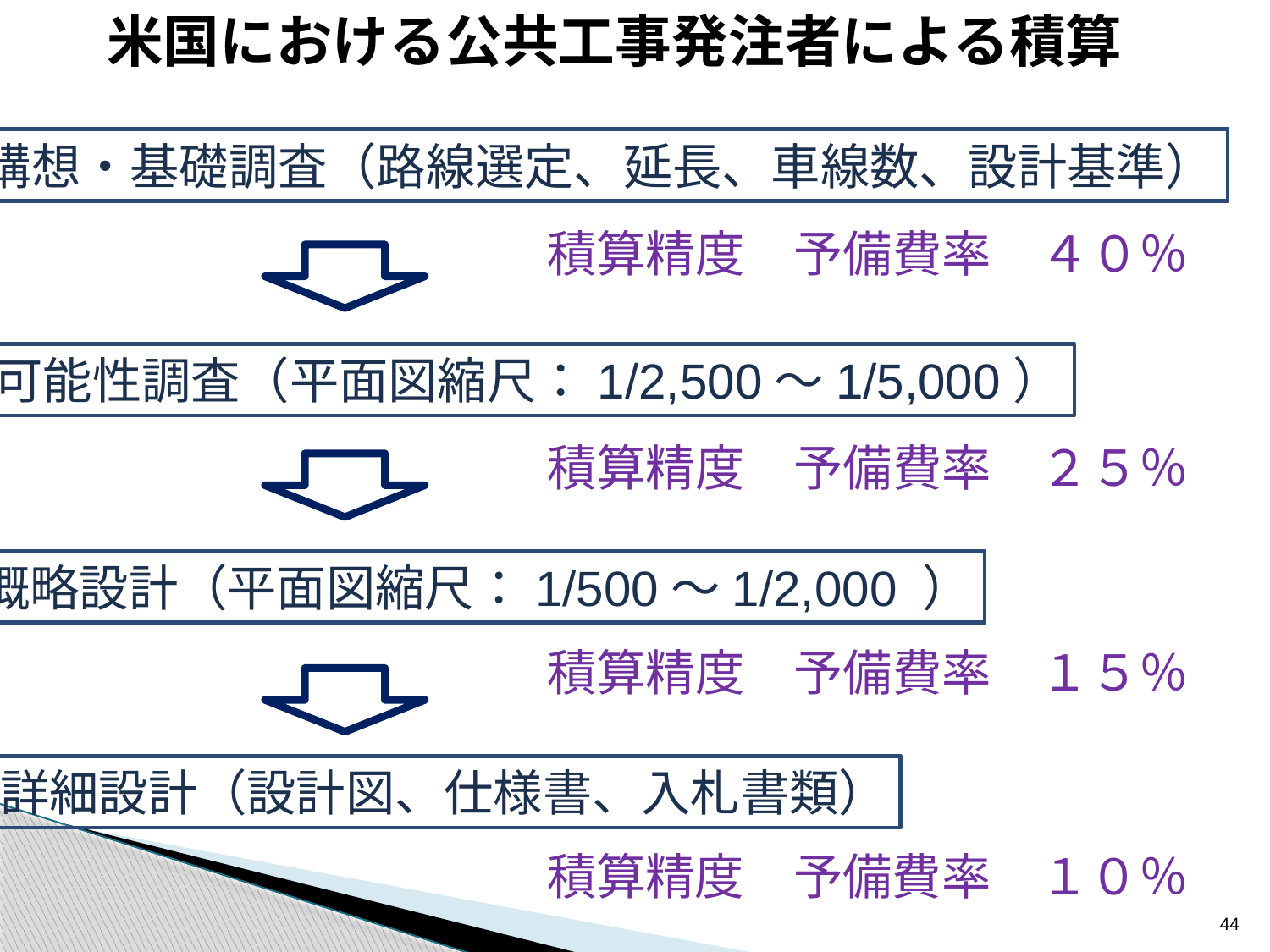

米国における公共工事発注者による積算
構想・基礎調査（路線選定、延長、車線数、設計基準）
積算精度　予備費率　４０％

可能性調査（平面図縮尺：1/2,500～1/5,000）
積算精度　予備費率　２５％

概略設計（平面図縮尺：1/500～1/2,000 ）
積算精度　予備費率　１５％

詳細設計（設計図、仕様書、入札書類）
積算精度　予備費率　１０％
44